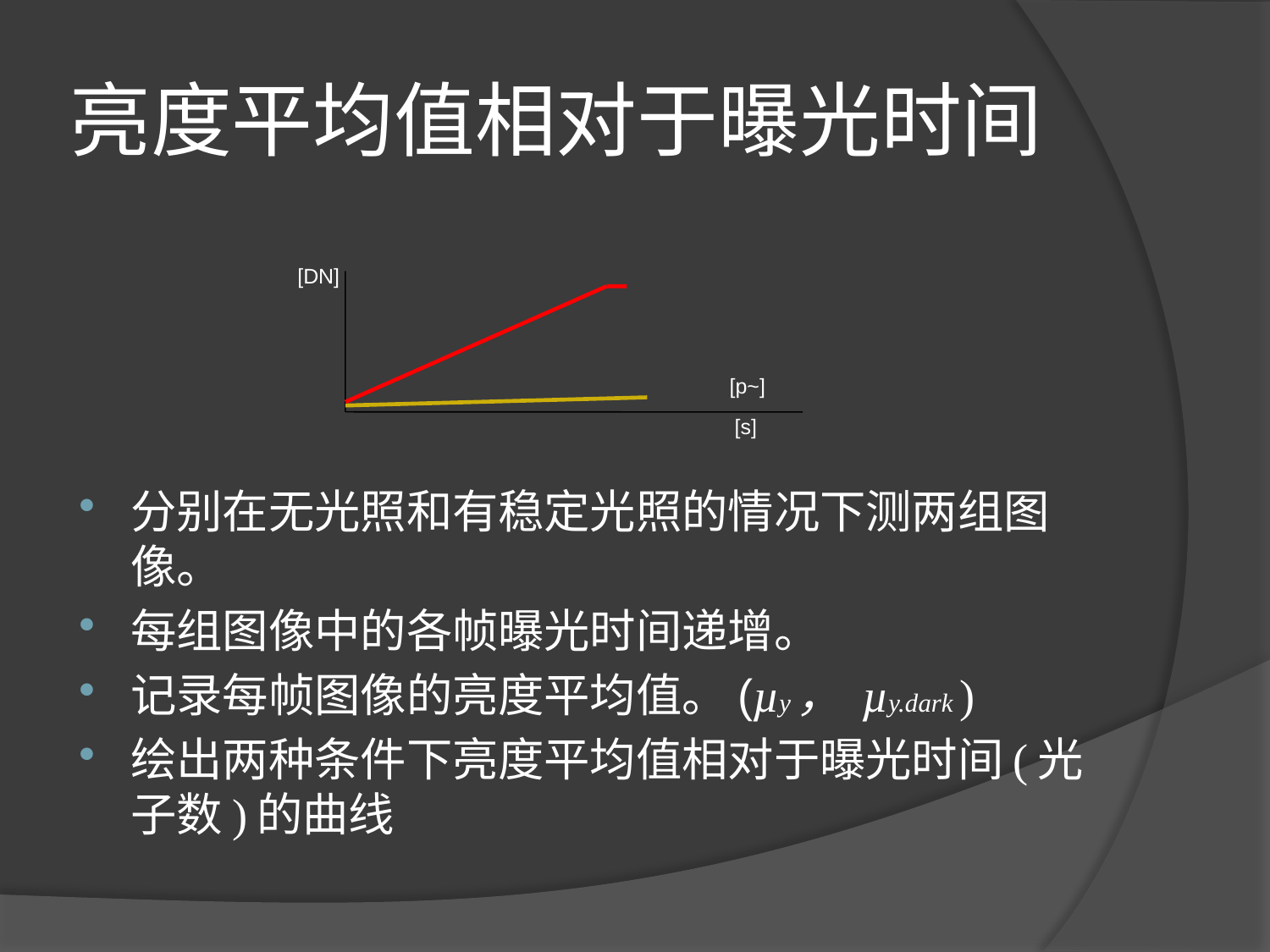

# 亮度平均值相对于曝光时间
[DN]

[p~]

[s]

分别在无光照和有稳定光照的情况下测两组图像。
每组图像中的各帧曝光时间递增。
记录每帧图像的亮度平均值。(µy， µy.dark )
绘出两种条件下亮度平均值相对于曝光时间(光子数)的曲线